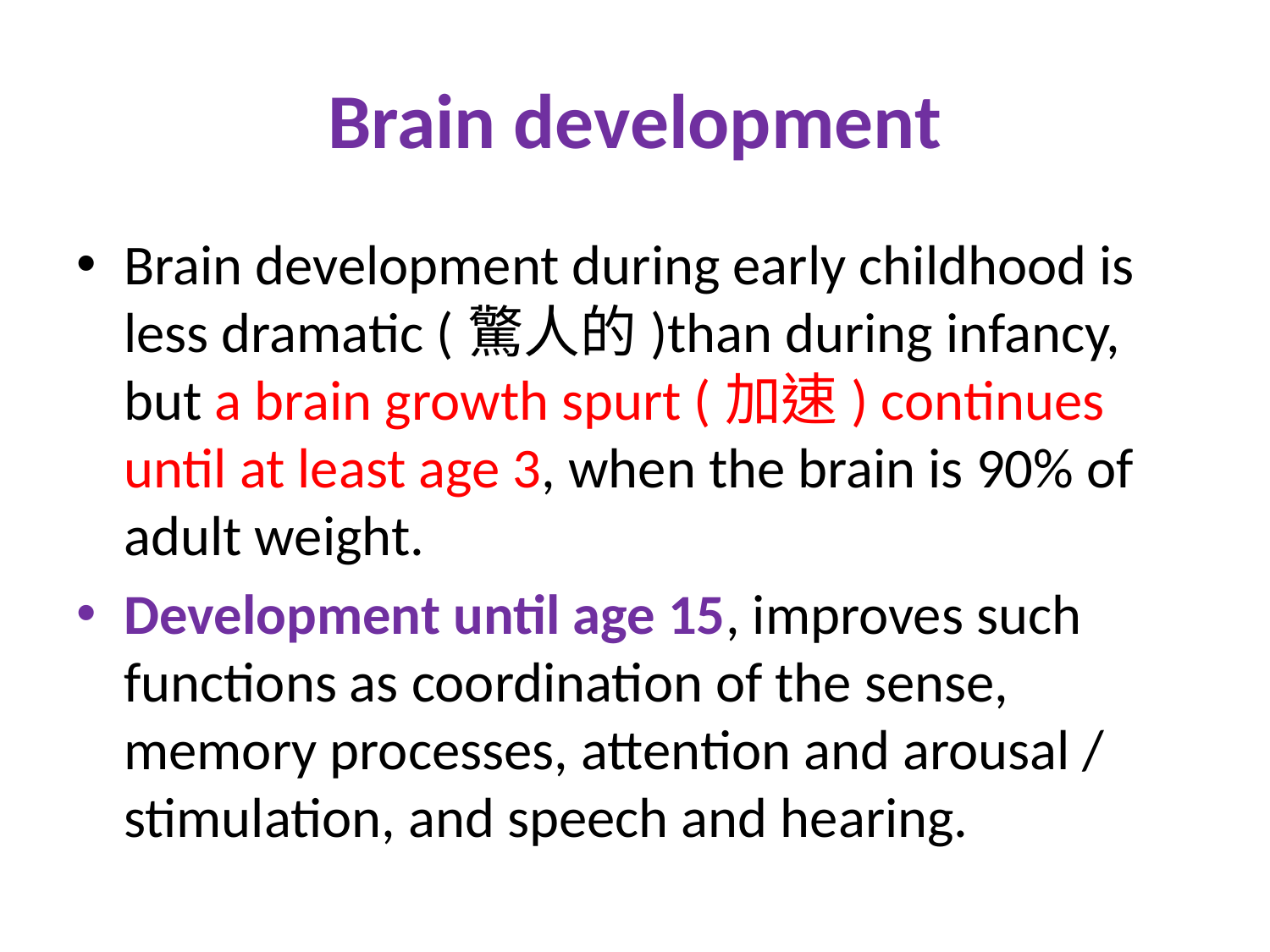

# Brain development
Brain development during early childhood is less dramatic (驚人的)than during infancy, but a brain growth spurt (加速) continues until at least age 3, when the brain is 90% of adult weight.
Development until age 15, improves such functions as coordination of the sense, memory processes, attention and arousal / stimulation, and speech and hearing.